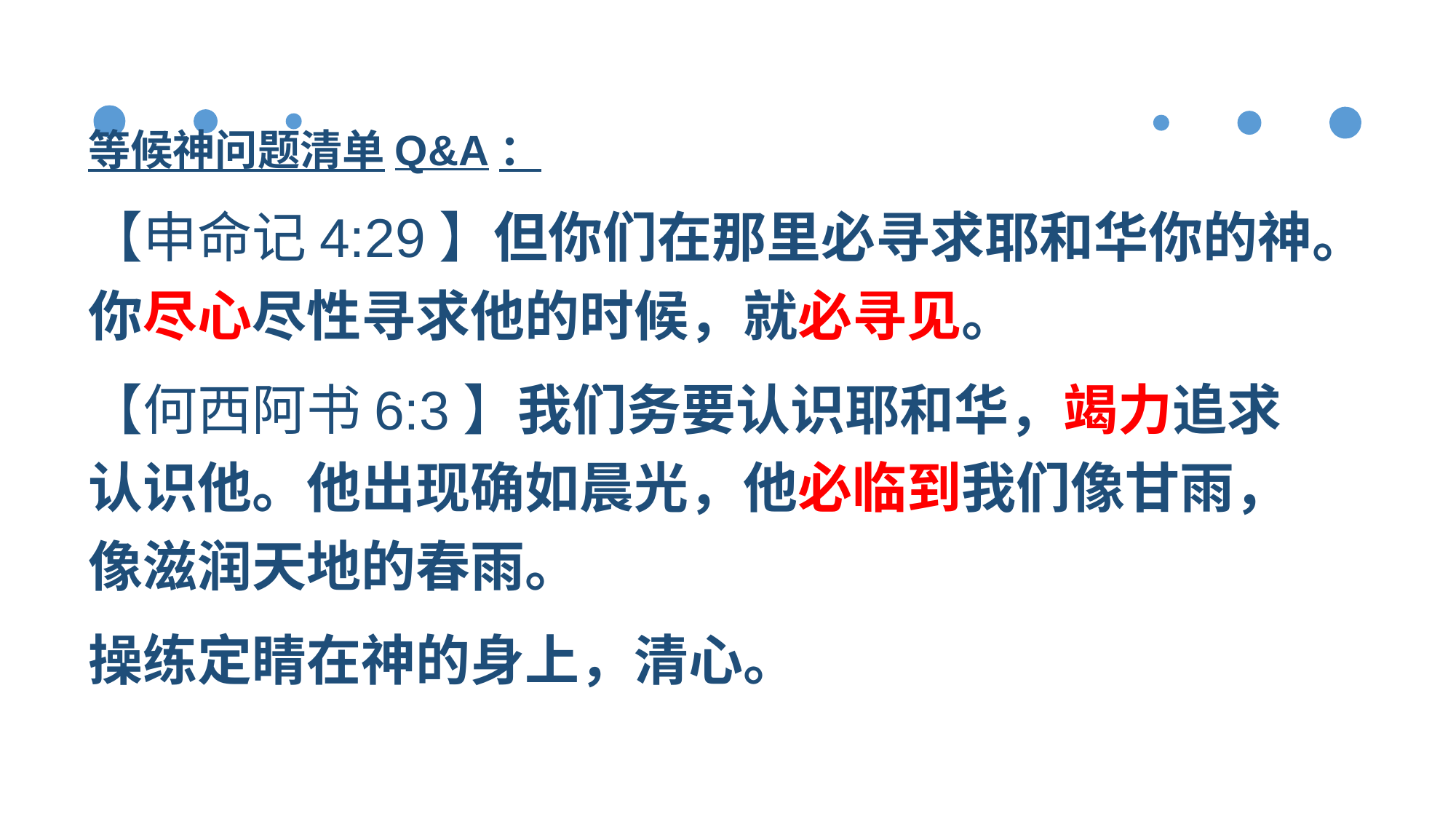

等候神问题清单Q&A：
【申命记4:29】但你们在那里必寻求耶和华你的神。你尽心尽性寻求他的时候，就必寻见。
【何西阿书6:3】我们务要认识耶和华，竭力追求认识他。他出现确如晨光，他必临到我们像甘雨，像滋润天地的春雨。
操练定睛在神的身上，清心。